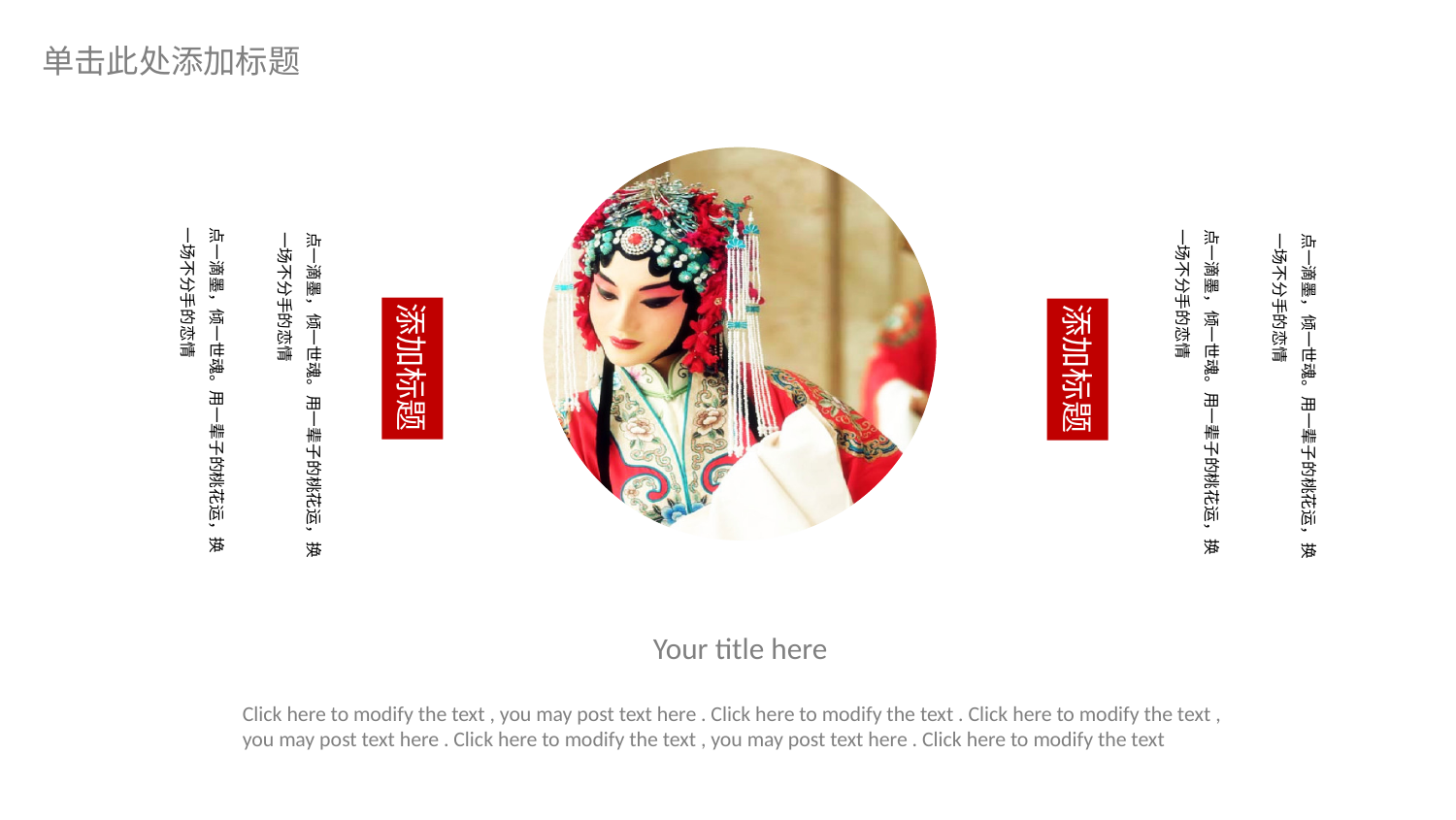

点一滴墨，倾一世魂。用一辈子的桃花运，换一场不分手的恋情
点一滴墨，倾一世魂。用一辈子的桃花运，换一场不分手的恋情
点一滴墨，倾一世魂。用一辈子的桃花运，换一场不分手的恋情
点一滴墨，倾一世魂。用一辈子的桃花运，换一场不分手的恋情
添加标题
添加标题
Your title here
Click here to modify the text , you may post text here . Click here to modify the text . Click here to modify the text , you may post text here . Click here to modify the text , you may post text here . Click here to modify the text